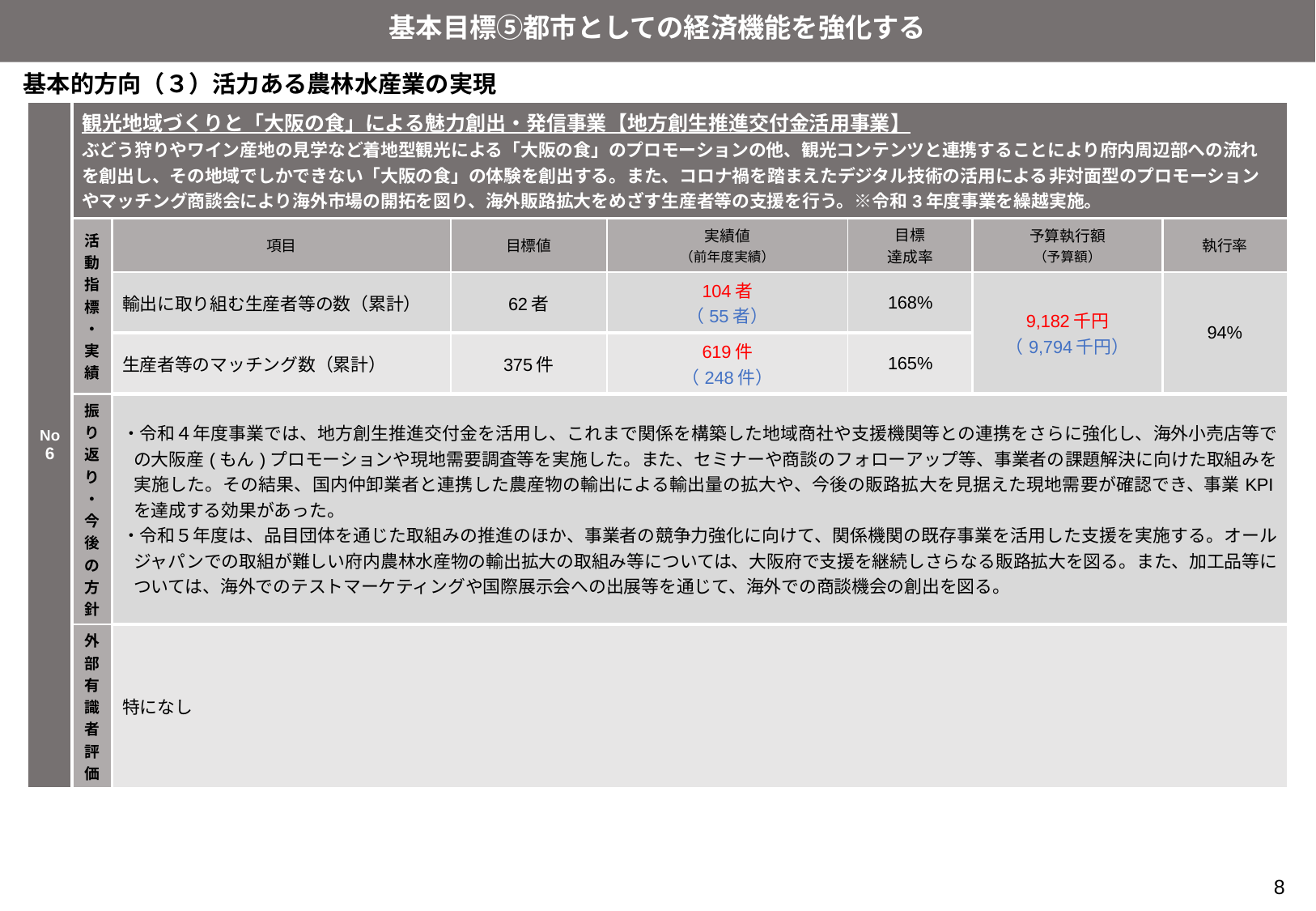

基本目標⑤都市としての経済機能を強化する
基本的方向（３）活力ある農林水産業の実現
| No6 | 観光地域づくりと「大阪の食」による魅力創出・発信事業【地方創生推進交付金活用事業】 ぶどう狩りやワイン産地の見学など着地型観光による「大阪の食」のプロモーションの他、観光コンテンツと連携することにより府内周辺部への流れを創出し、その地域でしかできない「大阪の食」の体験を創出する。また、コロナ禍を踏まえたデジタル技術の活用による非対面型のプロモーションやマッチング商談会により海外市場の開拓を図り、海外販路拡大をめざす生産者等の支援を行う。※令和3年度事業を繰越実施。 |  |  |  |  | ぶどう狩りやワイン産地の見学など着地型観光による「大阪の食」のプロモーションの他、観光コンテンツと連携することにより府内周辺部への流れを創出し、その地域でしかできない「大阪の食」の体験を創出する。また、コロナ禍を踏まえたデジタル技術の活用による非対面型のプロモーションやマッチング商談会により海外市場の開拓を図り、海外販路拡大をめざす生産者等の支援を行う。※令和3年度事業を繰越実施。 |  |
| --- | --- | --- | --- | --- | --- | --- | --- |
|  | 活動指標・実績 | 項目 | 目標値 | 実績値 （前年度実績） | 目標 達成率 | 予算執行額 （予算額） | 執行率 |
|  |  | 輸出に取り組む生産者等の数（累計） | 62者 | 104者 （55者） | 168% | 9,182千円 （9,794千円） | 94% |
|  |  | 生産者等のマッチング数（累計） | 375件 | 619件 （248件） | 165% |  |  |
|  | 振り返り・ 今後の方針 | ・令和４年度事業では、地方創生推進交付金を活用し、これまで関係を構築した地域商社や支援機関等との連携をさらに強化し、海外小売店等での大阪産(もん)プロモーションや現地需要調査等を実施した。また、セミナーや商談のフォローアップ等、事業者の課題解決に向けた取組みを実施した。その結果、国内仲卸業者と連携した農産物の輸出による輸出量の拡大や、今後の販路拡大を見据えた現地需要が確認でき、事業KPIを達成する効果があった。 ・令和５年度は、品目団体を通じた取組みの推進のほか、事業者の競争力強化に向けて、関係機関の既存事業を活用した支援を実施する。オールジャパンでの取組が難しい府内農林水産物の輸出拡大の取組み等については、大阪府で支援を継続しさらなる販路拡大を図る。また、加工品等については、海外でのテストマーケティングや国際展示会への出展等を通じて、海外での商談機会の創出を図る。 |  |  |  |  |  |
|  | 外部有識者 評価 | 特になし |  |  |  |  |  |
8